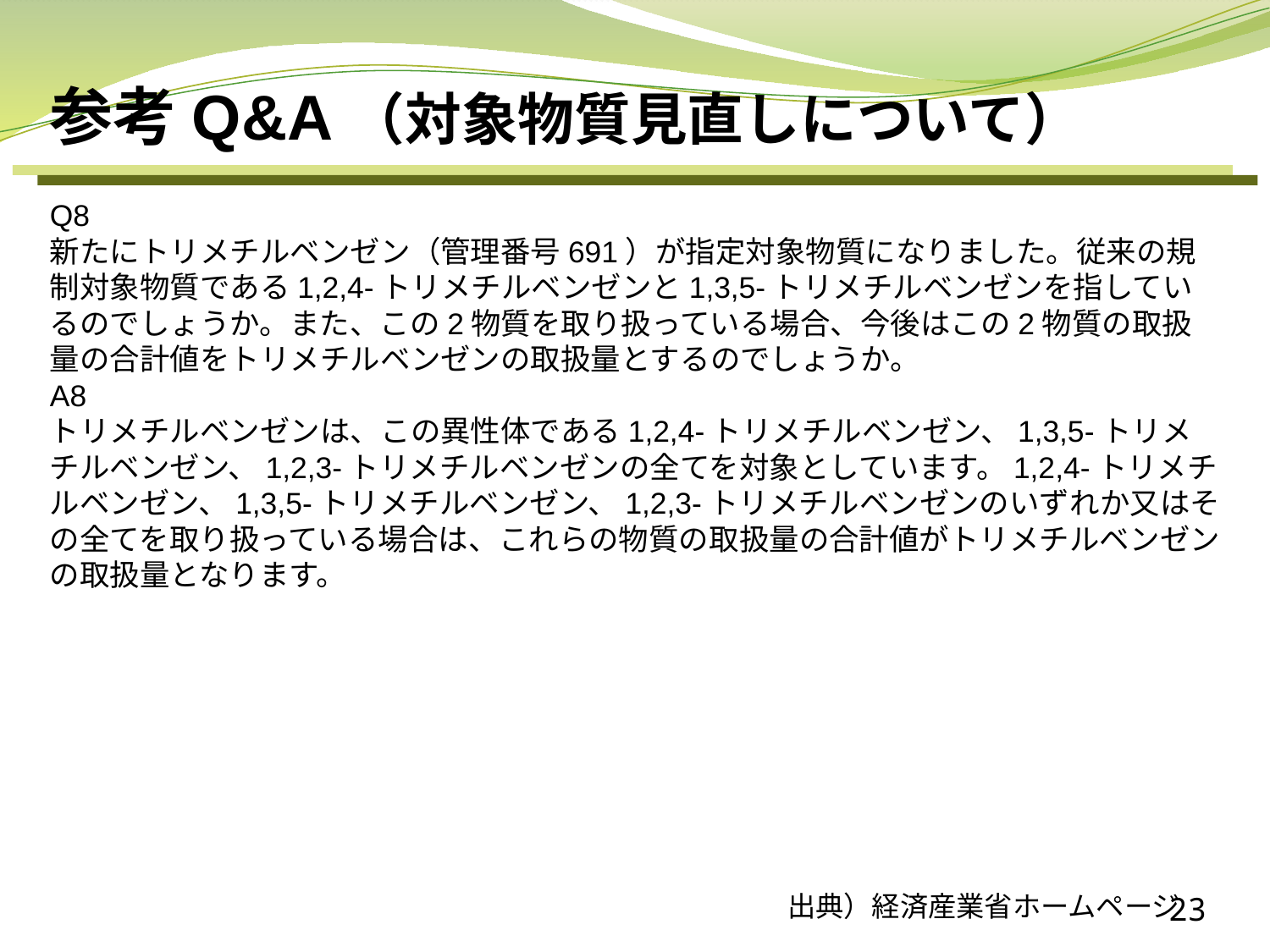

参考Q&A（対象物質見直しについて）

Q8
新たにトリメチルベンゼン（管理番号691）が指定対象物質になりました。従来の規制対象物質である1,2,4-トリメチルベンゼンと1,3,5-トリメチルベンゼンを指しているのでしょうか。また、この2物質を取り扱っている場合、今後はこの2物質の取扱量の合計値をトリメチルベンゼンの取扱量とするのでしょうか。
A8
トリメチルベンゼンは、この異性体である1,2,4-トリメチルベンゼン、1,3,5-トリメチルベンゼン、1,2,3-トリメチルベンゼンの全てを対象としています。1,2,4-トリメチルベンゼン、1,3,5-トリメチルベンゼン、1,2,3-トリメチルベンゼンのいずれか又はその全てを取り扱っている場合は、これらの物質の取扱量の合計値がトリメチルベンゼンの取扱量となります。
23
出典）経済産業省ホームページ